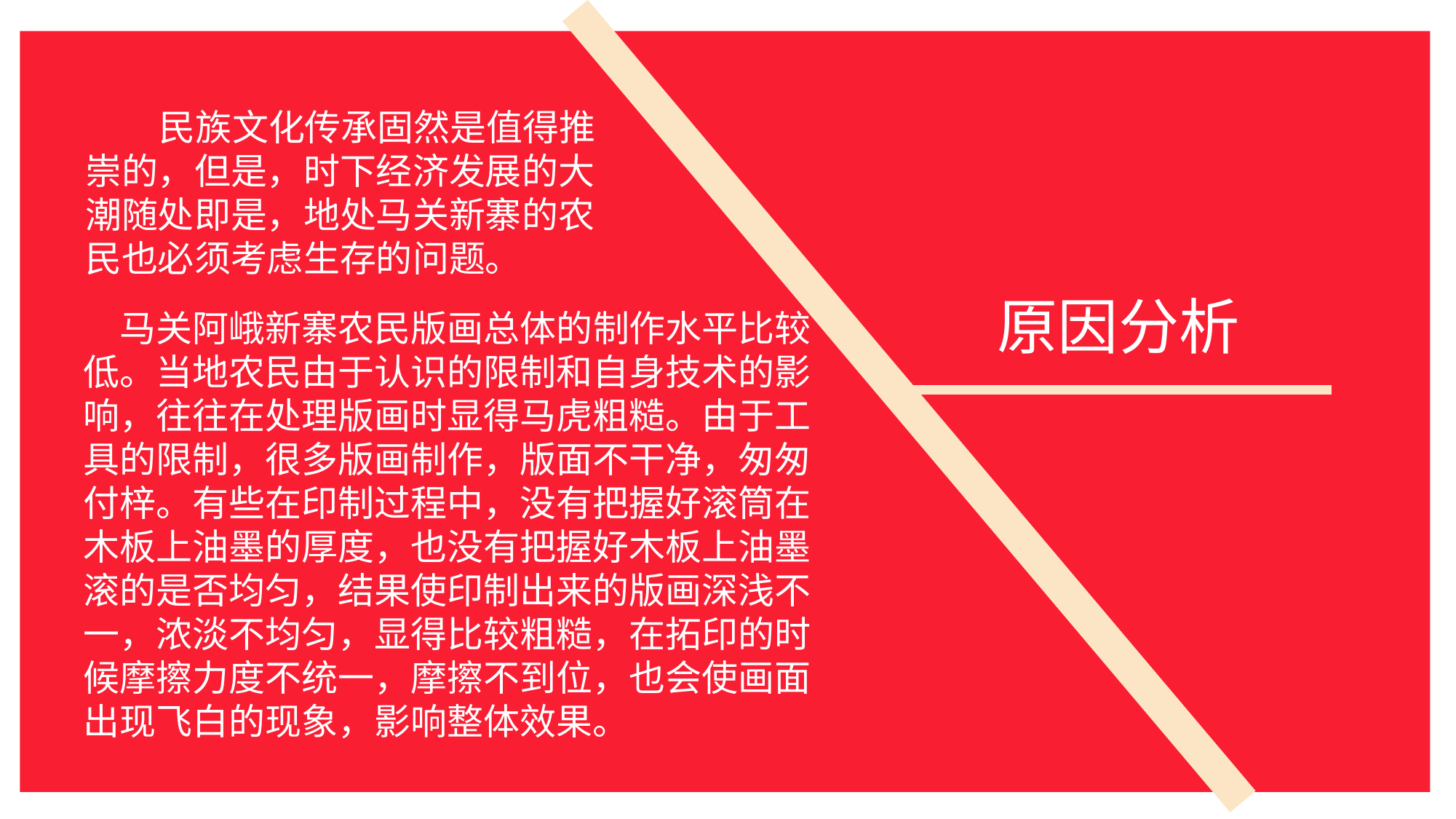

民族文化传承固然是值得推崇的，但是，时下经济发展的大潮随处即是，地处马关新寨的农民也必须考虑生存的问题。

原因分析
马关阿峨新寨农民版画总体的制作水平比较低。当地农民由于认识的限制和自身技术的影响，往往在处理版画时显得马虎粗糙。由于工具的限制，很多版画制作，版面不干净，匆匆付梓。有些在印制过程中，没有把握好滚筒在木板上油墨的厚度，也没有把握好木板上油墨滚的是否均匀，结果使印制出来的版画深浅不一，浓淡不均匀，显得比较粗糙，在拓印的时候摩擦力度不统一，摩擦不到位，也会使画面出现飞白的现象，影响整体效果。